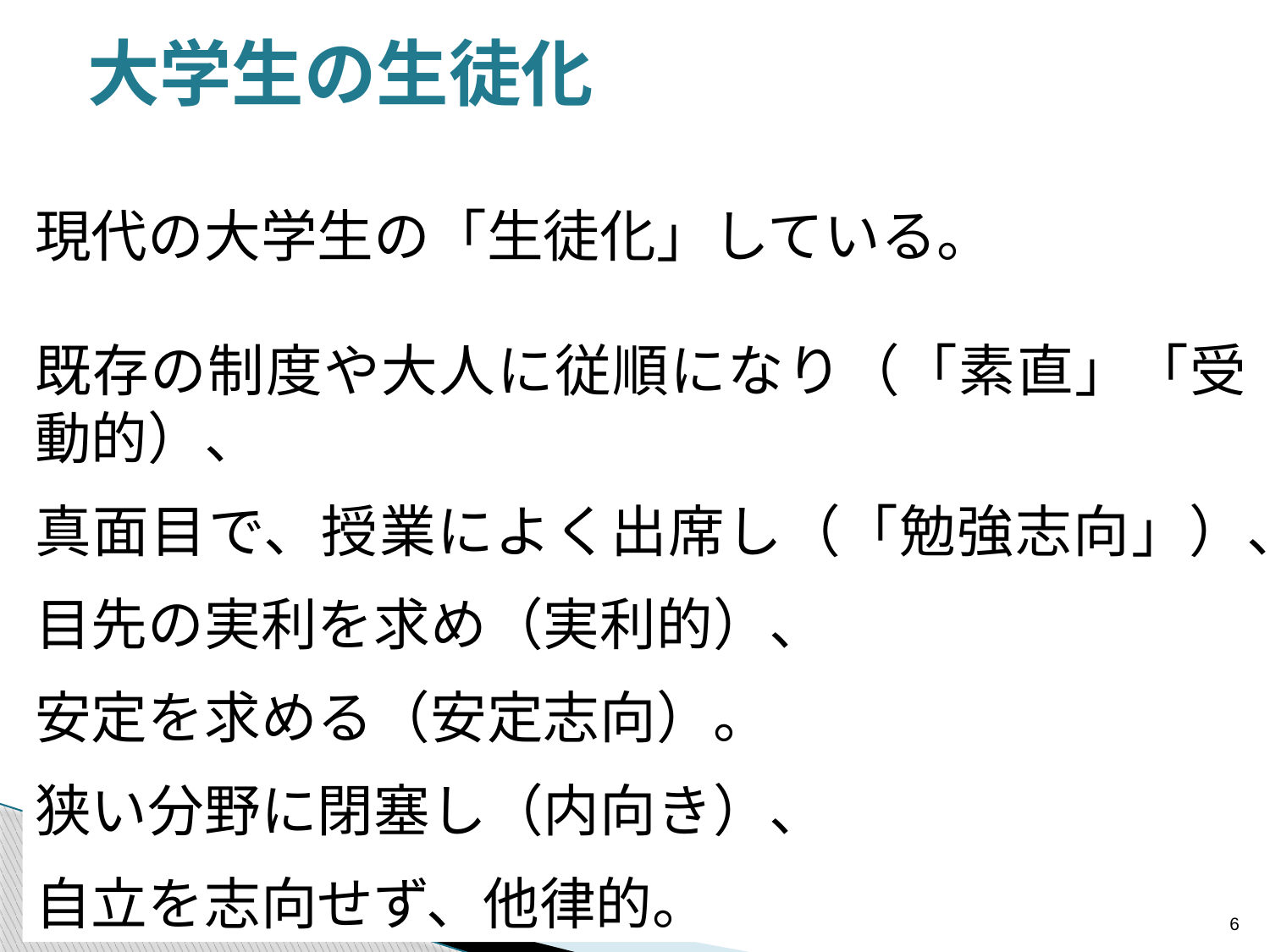

大学生の生徒化

現代の大学生の「生徒化」している。

既存の制度や大人に従順になり（「素直」「受動的）、

真面目で、授業によく出席し（「勉強志向」）、

目先の実利を求め（実利的）、

安定を求める（安定志向）。

狭い分野に閉塞し（内向き）、

自立を志向せず、他律的。
6